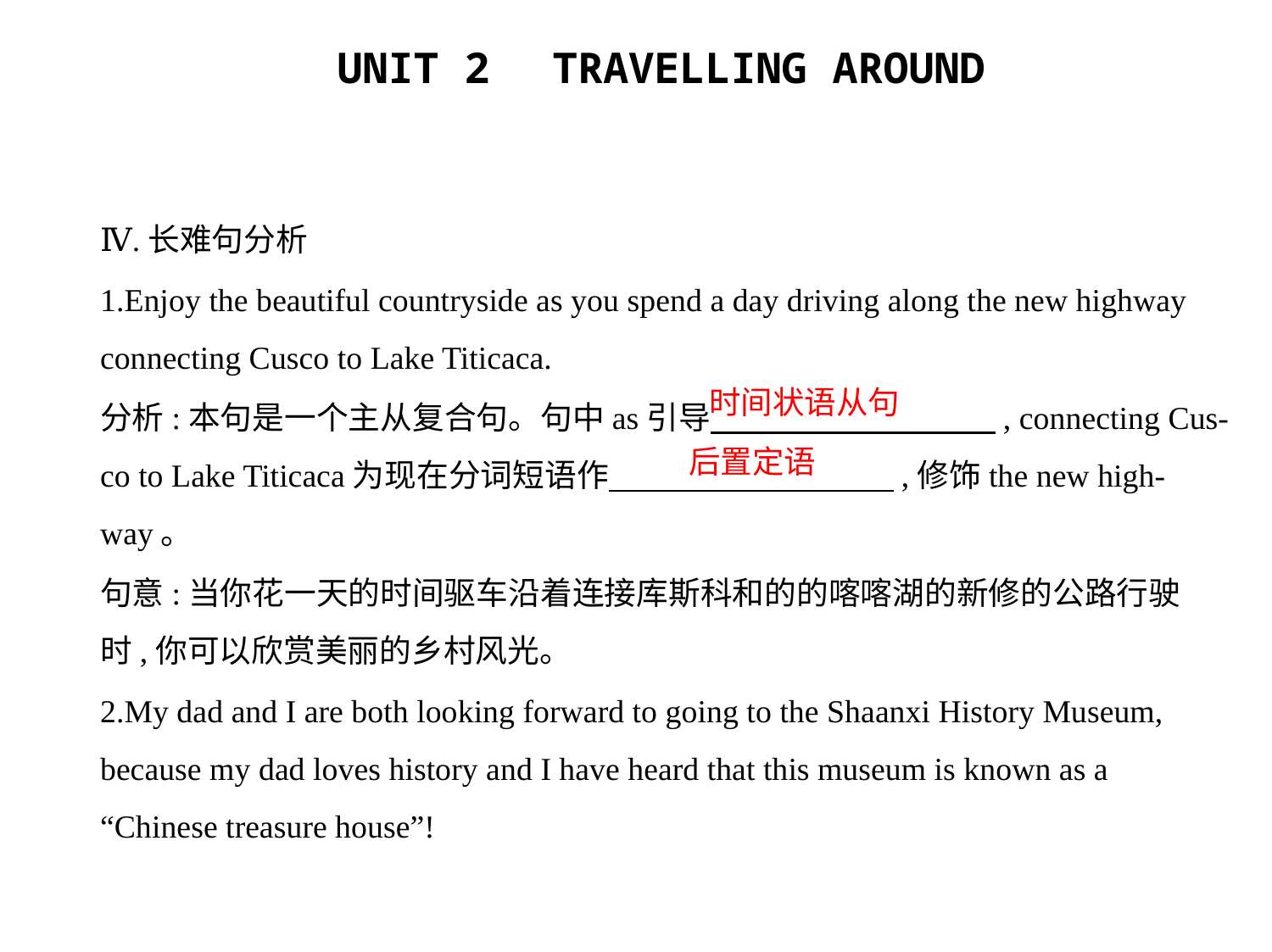

Ⅳ.长难句分析
1.Enjoy the beautiful countryside as you spend a day driving along the new highway
connecting Cusco to Lake Titicaca.
分析:本句是一个主从复合句。句中as引导　　　　　　　　    , connecting Cus-
co to Lake Titicaca为现在分词短语作　　　　　　　　    ,修饰the new high-
way。
句意:当你花一天的时间驱车沿着连接库斯科和的的喀喀湖的新修的公路行驶
时,你可以欣赏美丽的乡村风光。
2.My dad and I are both looking forward to going to the Shaanxi History Museum,
because my dad loves history and I have heard that this museum is known as a
“Chinese treasure house”!
时间状语从句
后置定语